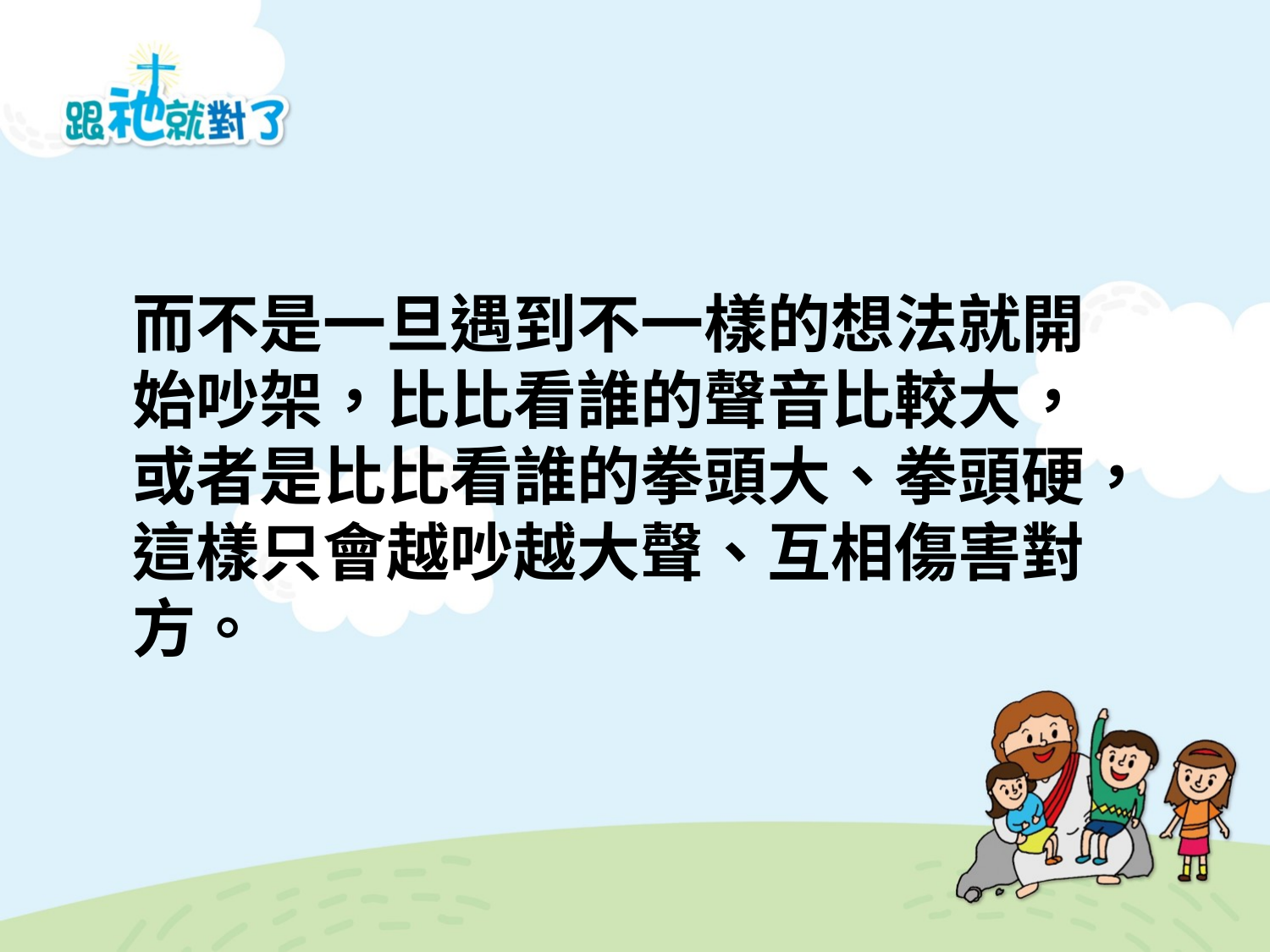

而不是一旦遇到不一樣的想法就開始吵架，比比看誰的聲音比較大，或者是比比看誰的拳頭大、拳頭硬，這樣只會越吵越大聲、互相傷害對方。